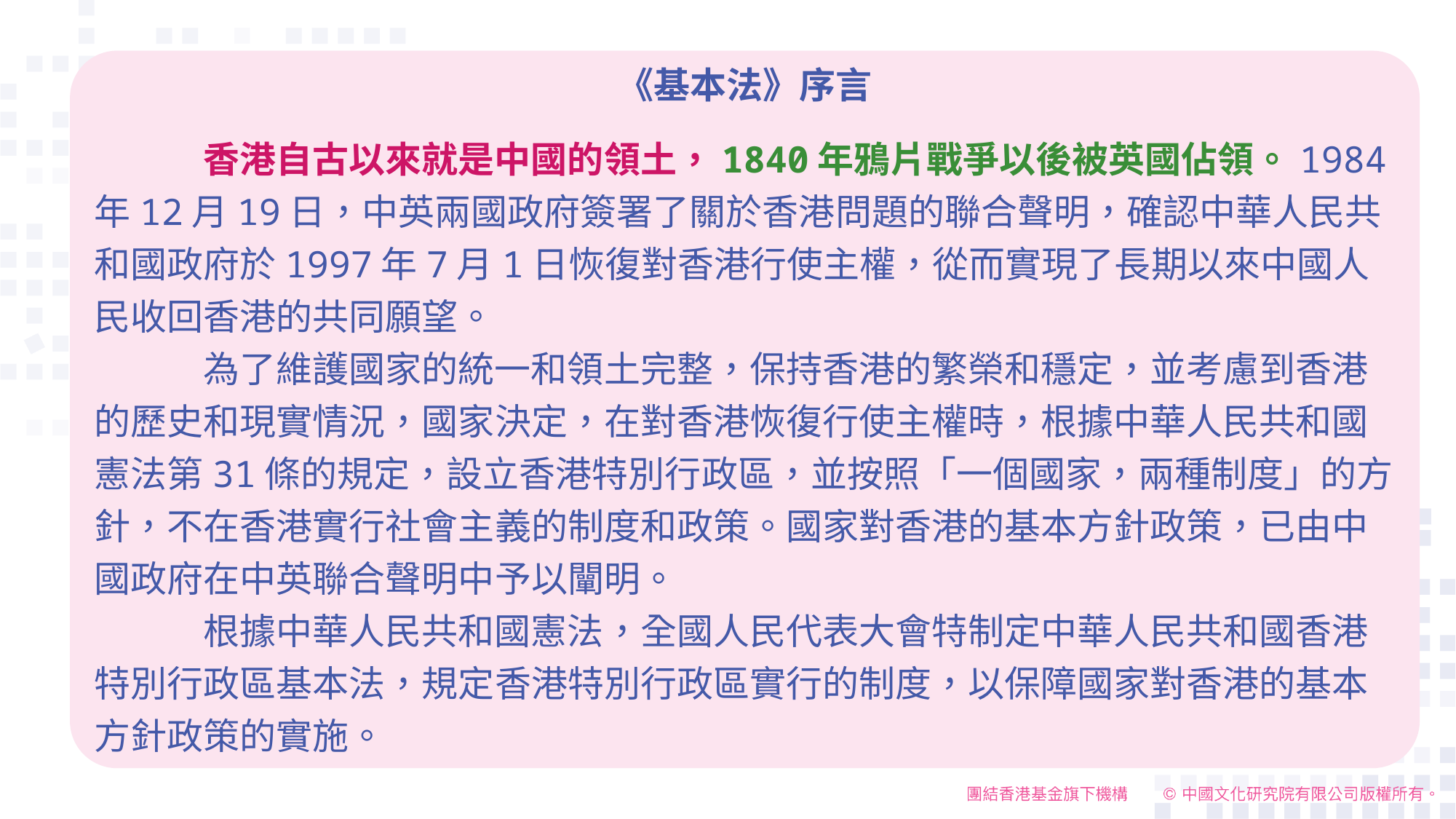

《基本法》序言

	香港自古以來就是中國的領土，1840年鴉片戰爭以後被英國佔領。1984年12月19日，中英兩國政府簽署了關於香港問題的聯合聲明，確認中華人民共和國政府於1997年7月1日恢復對香港行使主權，從而實現了長期以來中國人民收回香港的共同願望。
	為了維護國家的統一和領土完整，保持香港的繁榮和穩定，並考慮到香港的歷史和現實情況，國家決定，在對香港恢復行使主權時，根據中華人民共和國憲法第31條的規定，設立香港特別行政區，並按照「一個國家，兩種制度」的方針，不在香港實行社會主義的制度和政策。國家對香港的基本方針政策，已由中國政府在中英聯合聲明中予以闡明。
	根據中華人民共和國憲法，全國人民代表大會特制定中華人民共和國香港特別行政區基本法，規定香港特別行政區實行的制度，以保障國家對香港的基本方針政策的實施。